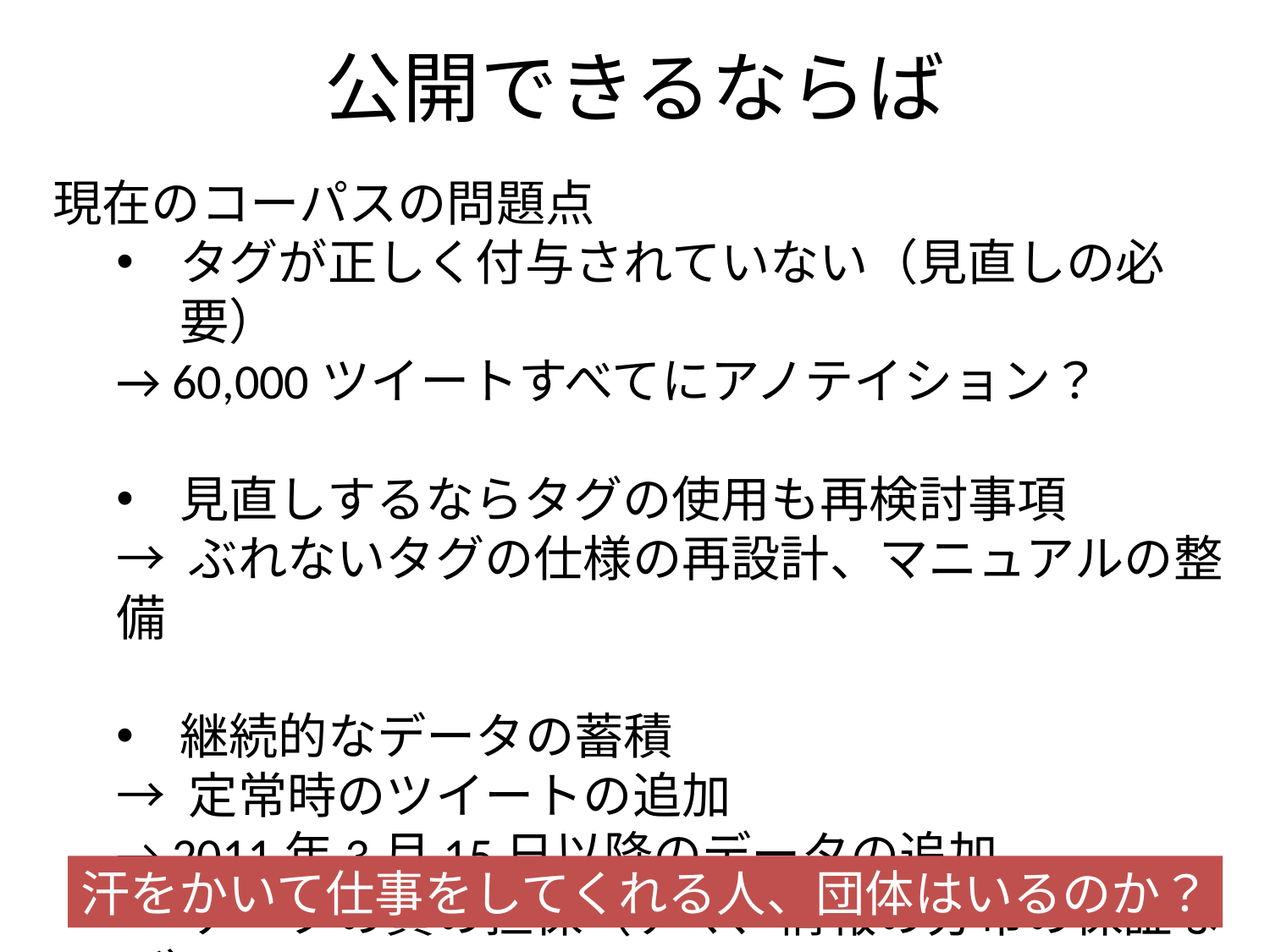

# 公開できるならば
現在のコーパスの問題点
タグが正しく付与されていない（見直しの必要）
→ 60,000ツイートすべてにアノテイション？

見直しするならタグの使用も再検討事項
→ ぶれないタグの仕様の再設計、マニュアルの整備

継続的なデータの蓄積
→ 定常時のツイートの追加
→ 2011年3月15日以降のデータの追加
→ データの質の担保（デマ、情報の分布の保証など）
汗をかいて仕事をしてくれる人、団体はいるのか？